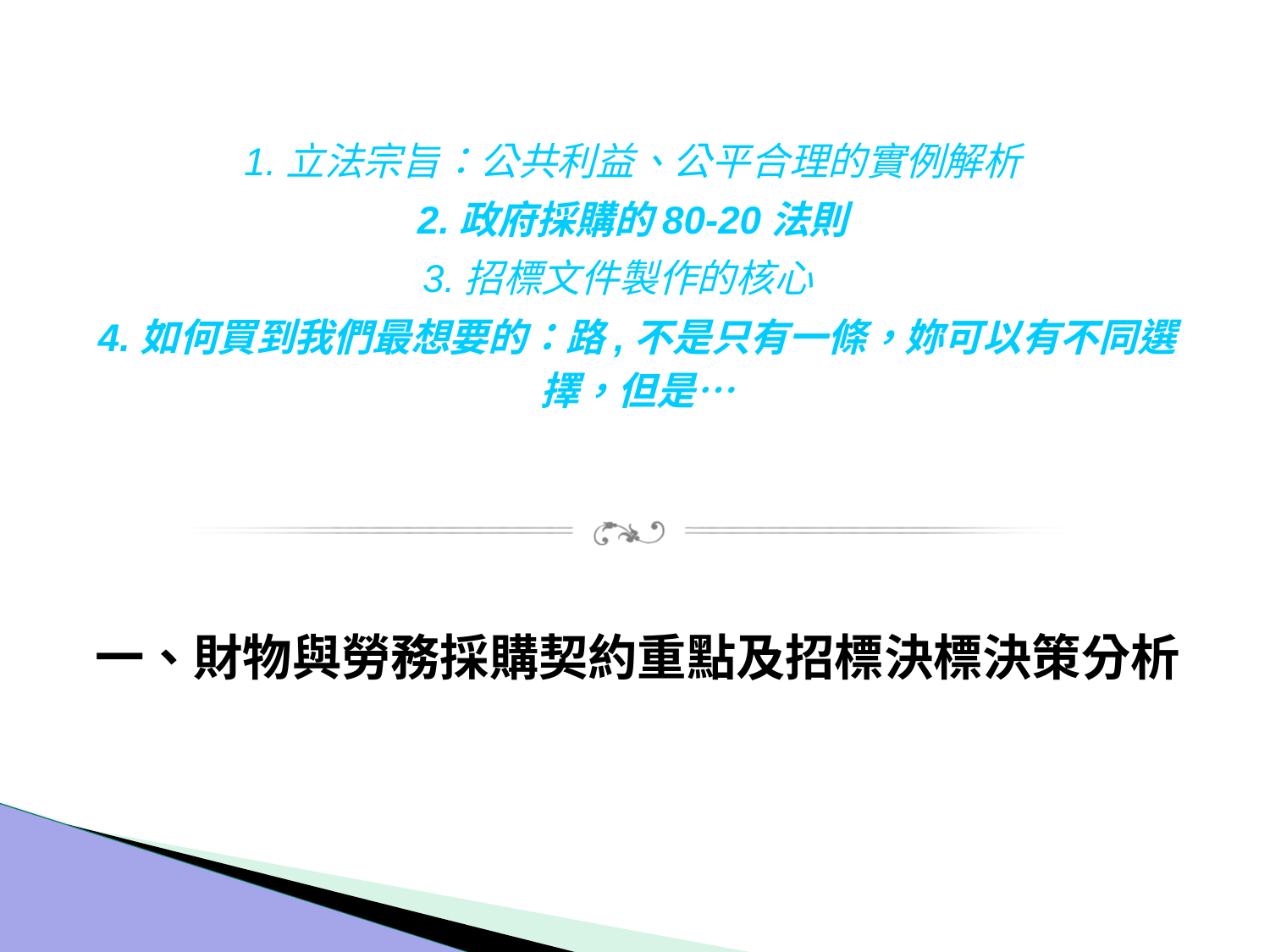

1.立法宗旨：公共利益、公平合理的實例解析
2.政府採購的80-20法則
3.招標文件製作的核心
4.如何買到我們最想要的：路,不是只有一條，妳可以有不同選擇，但是…
# 一、財物與勞務採購契約重點及招標決標決策分析